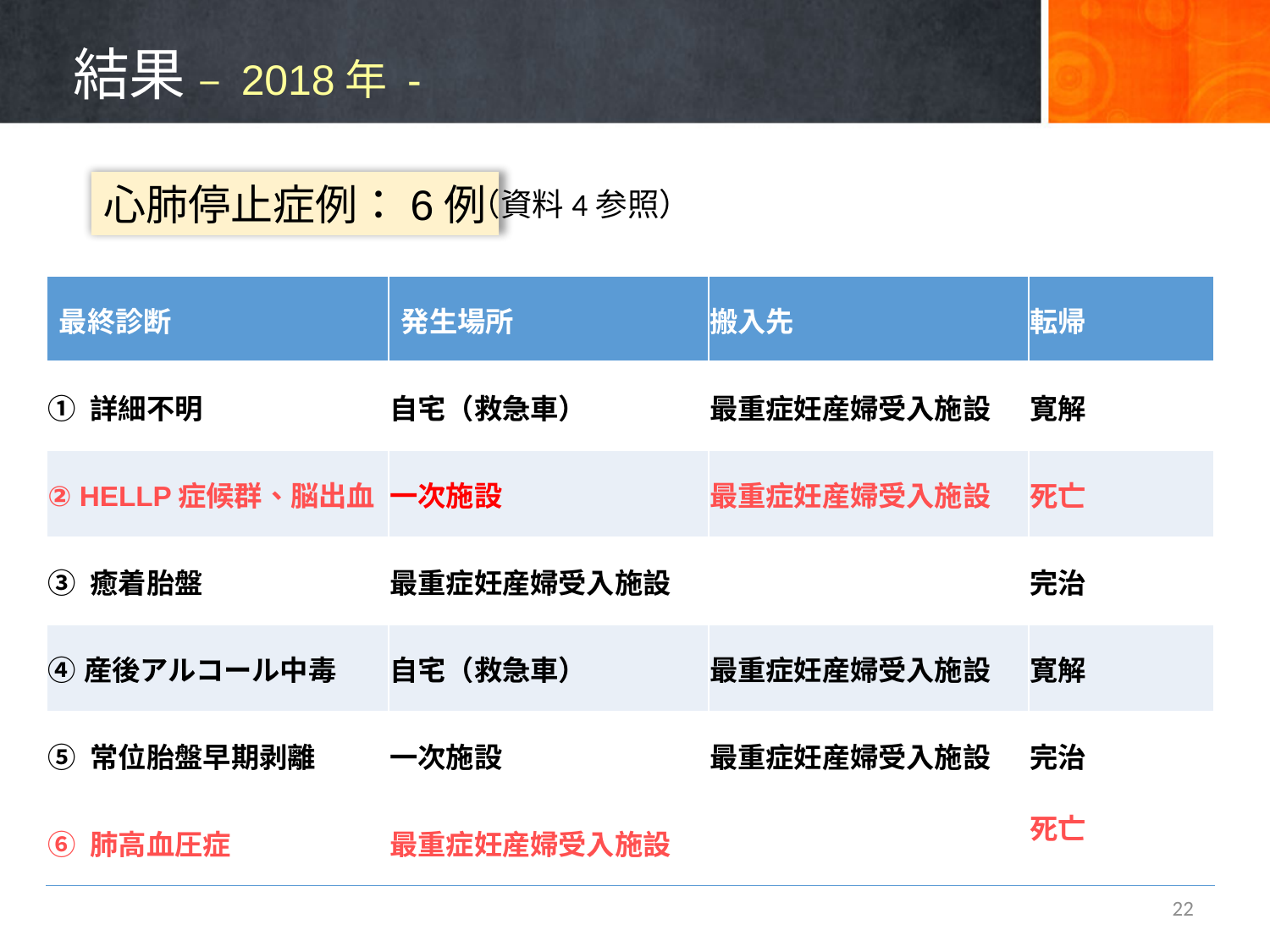

# 結果 – 2018年 -
心肺停止症例：6例
（資料4参照）
| 最終診断 | 発生場所 | 搬入先 | 転帰 |
| --- | --- | --- | --- |
| ① 詳細不明 | 自宅（救急車） | 最重症妊産婦受入施設 | 寛解 |
| ② HELLP症候群、脳出血 | 一次施設 | 最重症妊産婦受入施設 | 死亡 |
| ③ 癒着胎盤 | 最重症妊産婦受入施設 |  | 完治 |
| ④産後アルコール中毒 | 自宅（救急車） | 最重症妊産婦受入施設 | 寛解 |
| ⑤ 常位胎盤早期剥離 | 一次施設 | 最重症妊産婦受入施設 | 完治 |
| ⑥ 肺高血圧症 | 最重症妊産婦受入施設 |  | 死亡 |
22